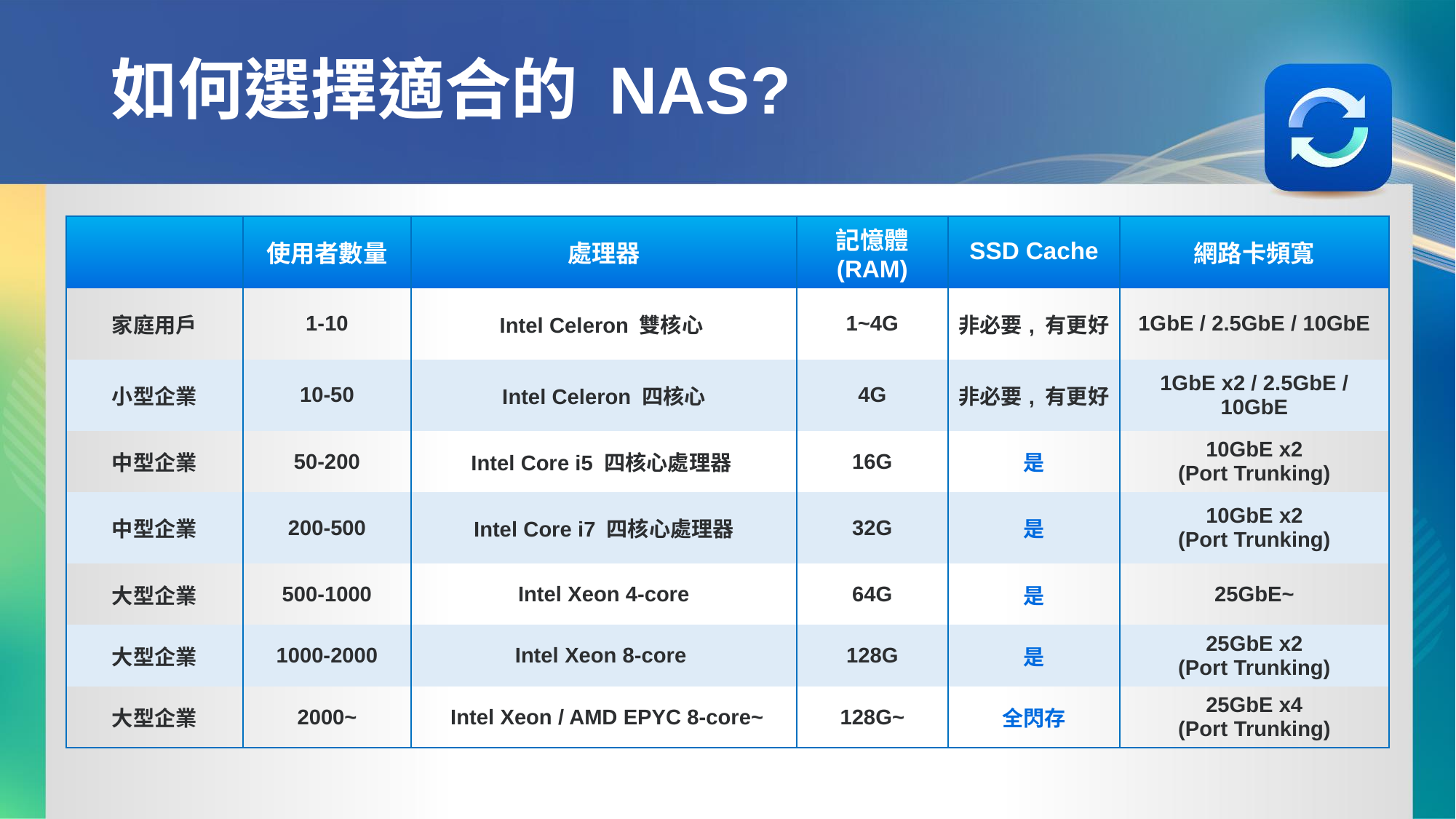

# 如何選擇適合的 NAS?​
|  | 使用者數量 | 處理器 | 記憶體 (RAM) | SSD Cache | 網路卡頻寬 |
| --- | --- | --- | --- | --- | --- |
| 家庭用戶 | 1-10 | Intel Celeron 雙核心 | 1~4G | 非必要, 有更好 | 1GbE / 2.5GbE / 10GbE |
| 小型企業 | 10-50 | Intel Celeron 四核心 | 4G | 非必要, 有更好 | 1GbE x2 / 2.5GbE / 10GbE |
| 中型企業 | 50-200 | Intel Core i5 四核心處理器 | 16G | 是 | 10GbE x2 (Port Trunking) |
| 中型企業 | 200-500 | Intel Core i7 四核心處理器 | 32G | 是 | 10GbE x2 (Port Trunking) |
| 大型企業 | 500-1000 | Intel Xeon 4-core | 64G | 是 | 25GbE~ |
| 大型企業 | 1000-2000 | Intel Xeon 8-core | 128G | 是 | 25GbE x2 (Port Trunking) |
| 大型企業 | 2000~ | Intel Xeon / AMD EPYC 8-core~ | 128G~ | 全閃存 | 25GbE x4 (Port Trunking) |